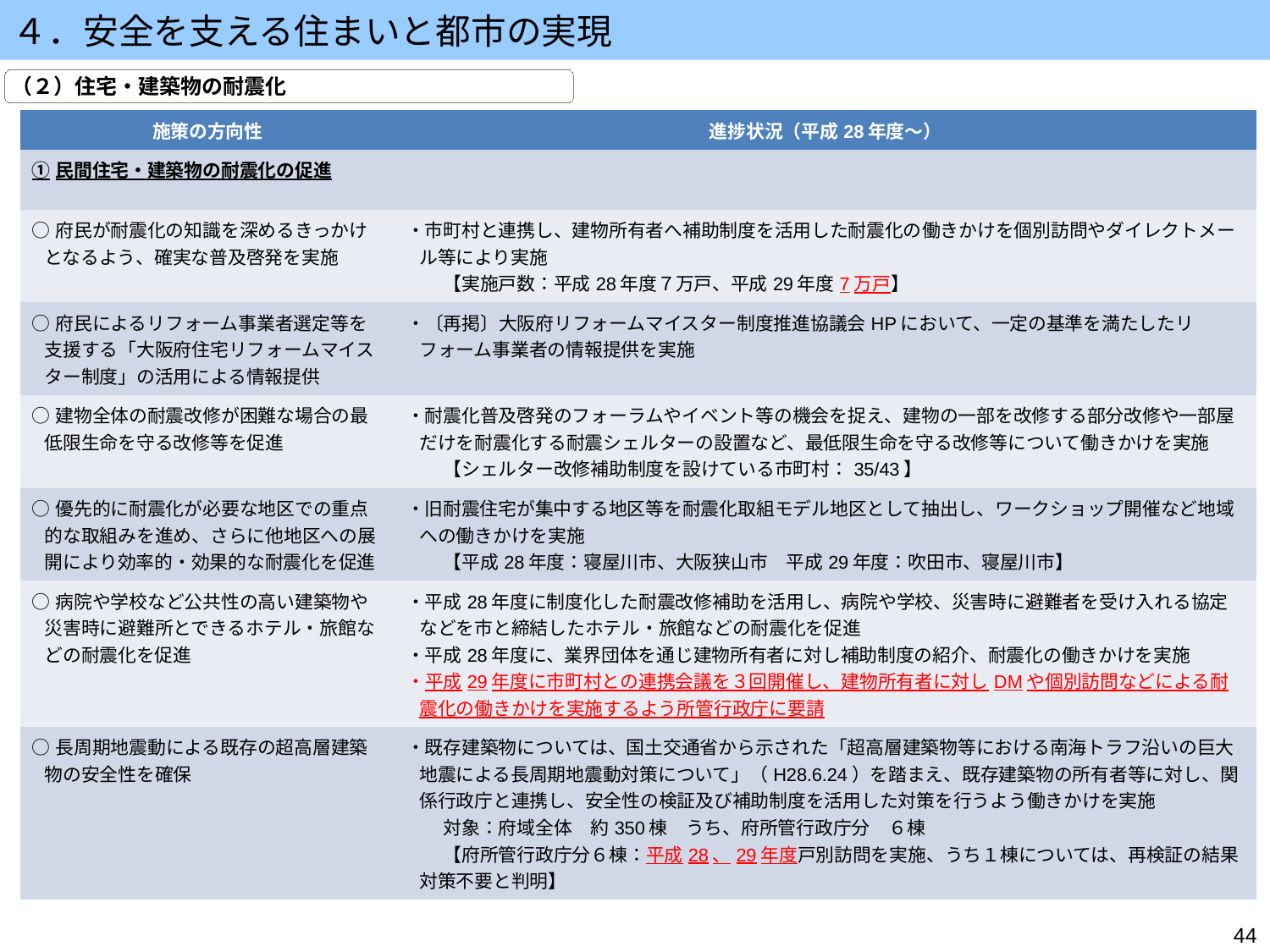

４．安全を支える住まいと都市の実現
（２）住宅・建築物の耐震化
| 施策の方向性 | 進捗状況（平成28年度～） |
| --- | --- |
| ①民間住宅・建築物の耐震化の促進 |  |
| ○府民が耐震化の知識を深めるきっかけとなるよう、確実な普及啓発を実施 | ・市町村と連携し、建物所有者へ補助制度を活用した耐震化の働きかけを個別訪問やダイレクトメール等により実施 　　【実施戸数：平成28年度７万戸、平成29年度7万戸】 |
| ○府民によるリフォーム事業者選定等を支援する「大阪府住宅リフォームマイスター制度」の活用による情報提供 | ・〔再掲〕大阪府リフォームマイスター制度推進協議会HPにおいて、一定の基準を満たしたリフォーム事業者の情報提供を実施 |
| ○建物全体の耐震改修が困難な場合の最低限生命を守る改修等を促進 | ・耐震化普及啓発のフォーラムやイベント等の機会を捉え、建物の一部を改修する部分改修や一部屋だけを耐震化する耐震シェルターの設置など、最低限生命を守る改修等について働きかけを実施 　　【シェルター改修補助制度を設けている市町村：35/43】 |
| ○優先的に耐震化が必要な地区での重点的な取組みを進め、さらに他地区への展開により効率的・効果的な耐震化を促進 | ・旧耐震住宅が集中する地区等を耐震化取組モデル地区として抽出し、ワークショップ開催など地域への働きかけを実施 　　【平成28年度：寝屋川市、大阪狭山市　平成29年度：吹田市、寝屋川市】 |
| ○病院や学校など公共性の高い建築物や災害時に避難所とできるホテル・旅館などの耐震化を促進 | ・平成28年度に制度化した耐震改修補助を活用し、病院や学校、災害時に避難者を受け入れる協定などを市と締結したホテル・旅館などの耐震化を促進 ・平成28年度に、業界団体を通じ建物所有者に対し補助制度の紹介、耐震化の働きかけを実施 ・平成29年度に市町村との連携会議を３回開催し、建物所有者に対しDMや個別訪問などによる耐震化の働きかけを実施するよう所管行政庁に要請 |
| ○長周期地震動による既存の超高層建築物の安全性を確保 | ・既存建築物については、国土交通省から示された「超高層建築物等における南海トラフ沿いの巨大地震による長周期地震動対策について」（H28.6.24）を踏まえ、既存建築物の所有者等に対し、関係行政庁と連携し、安全性の検証及び補助制度を活用した対策を行うよう働きかけを実施 　　対象：府域全体　約350棟　うち、府所管行政庁分　６棟 　　【府所管行政庁分６棟：平成28、29年度戸別訪問を実施、うち１棟については、再検証の結果対策不要と判明】 |
44